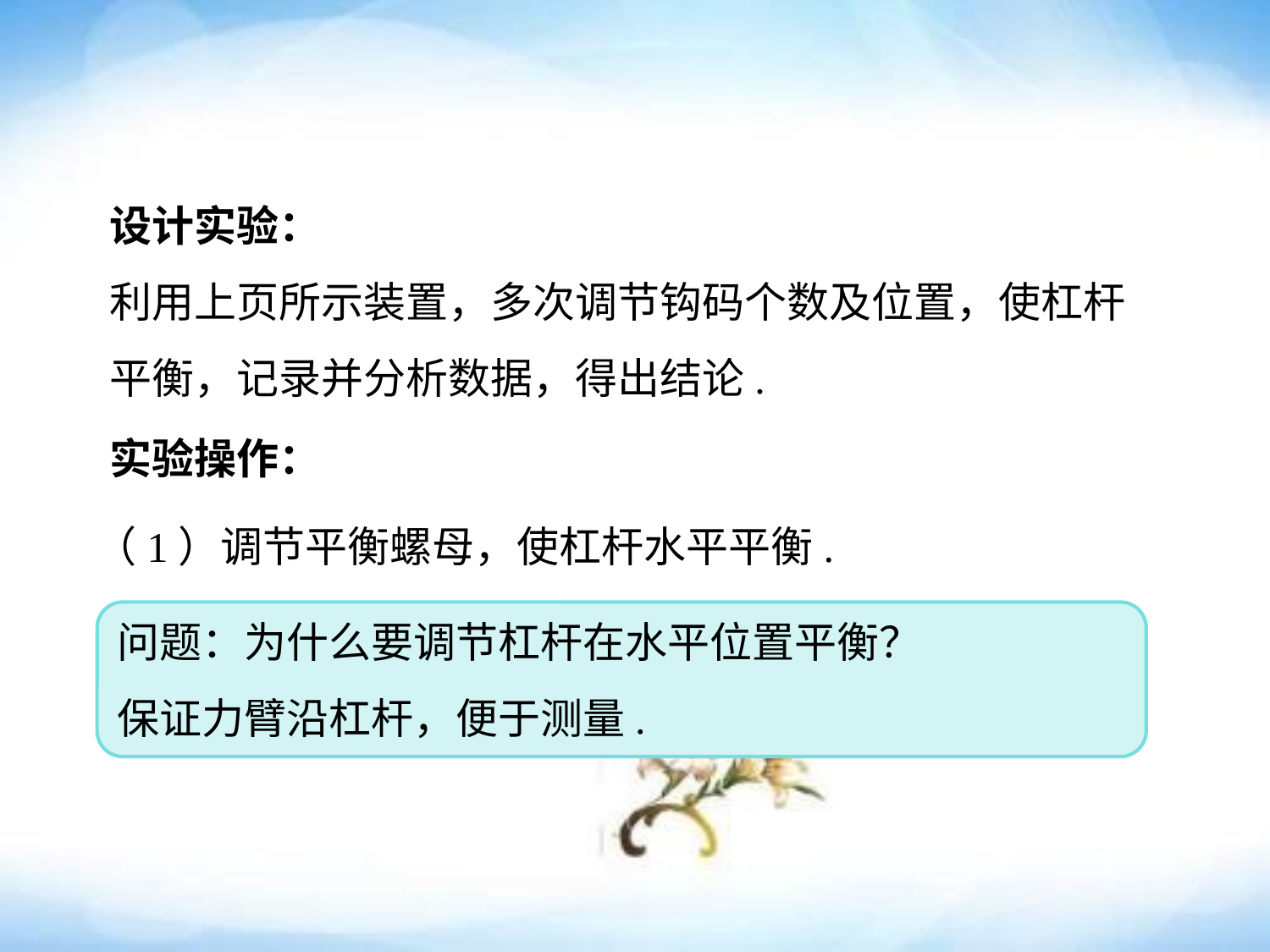

设计实验：
利用上页所示装置，多次调节钩码个数及位置，使杠杆平衡，记录并分析数据，得出结论.
实验操作：
（1）调节平衡螺母，使杠杆水平平衡.
问题：为什么要调节杠杆在水平位置平衡？
保证力臂沿杠杆，便于测量.